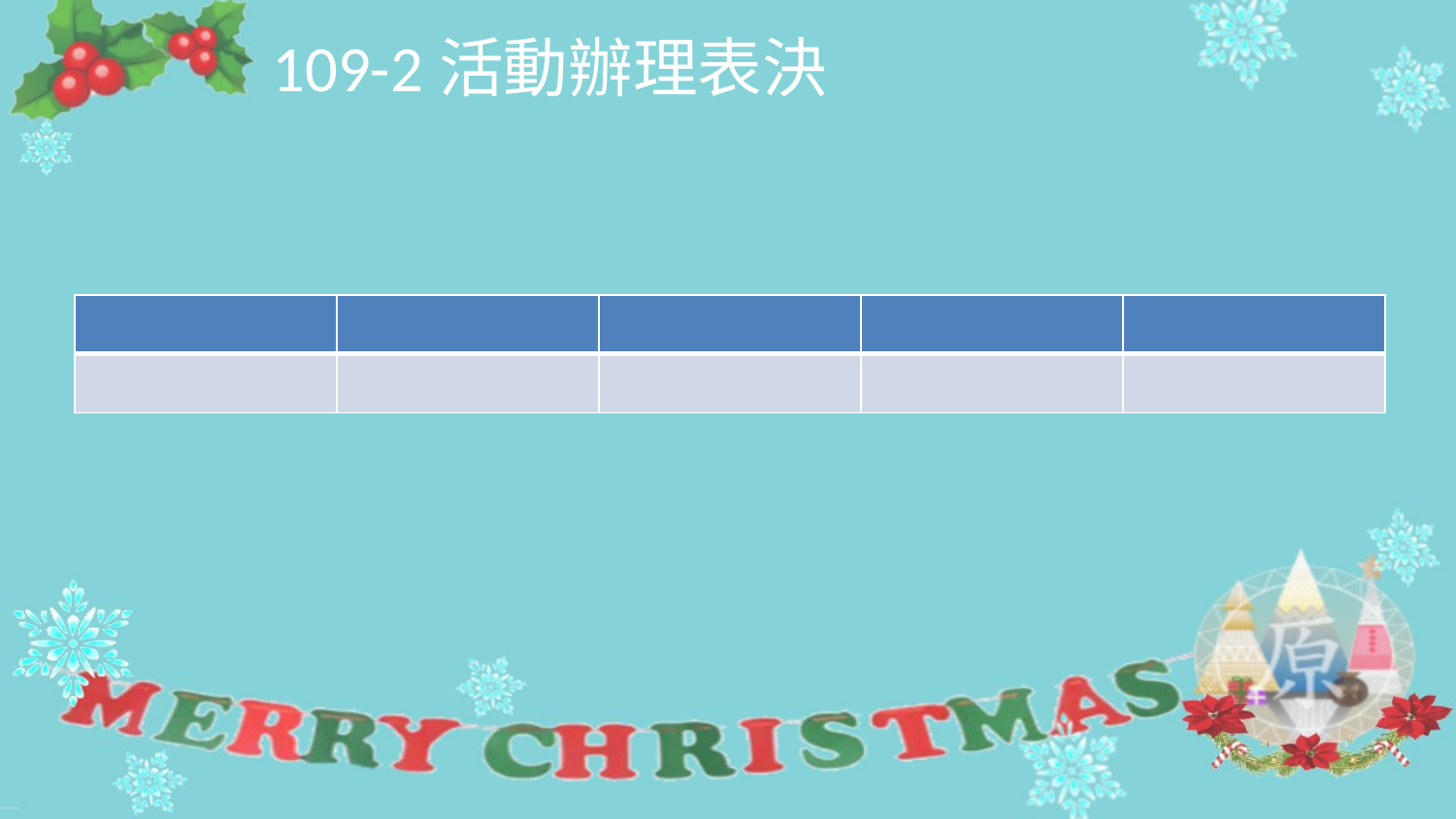

# 109-2活動辦理表決
|  |  |  |  |  |
| --- | --- | --- | --- | --- |
|  |  |  |  |  |